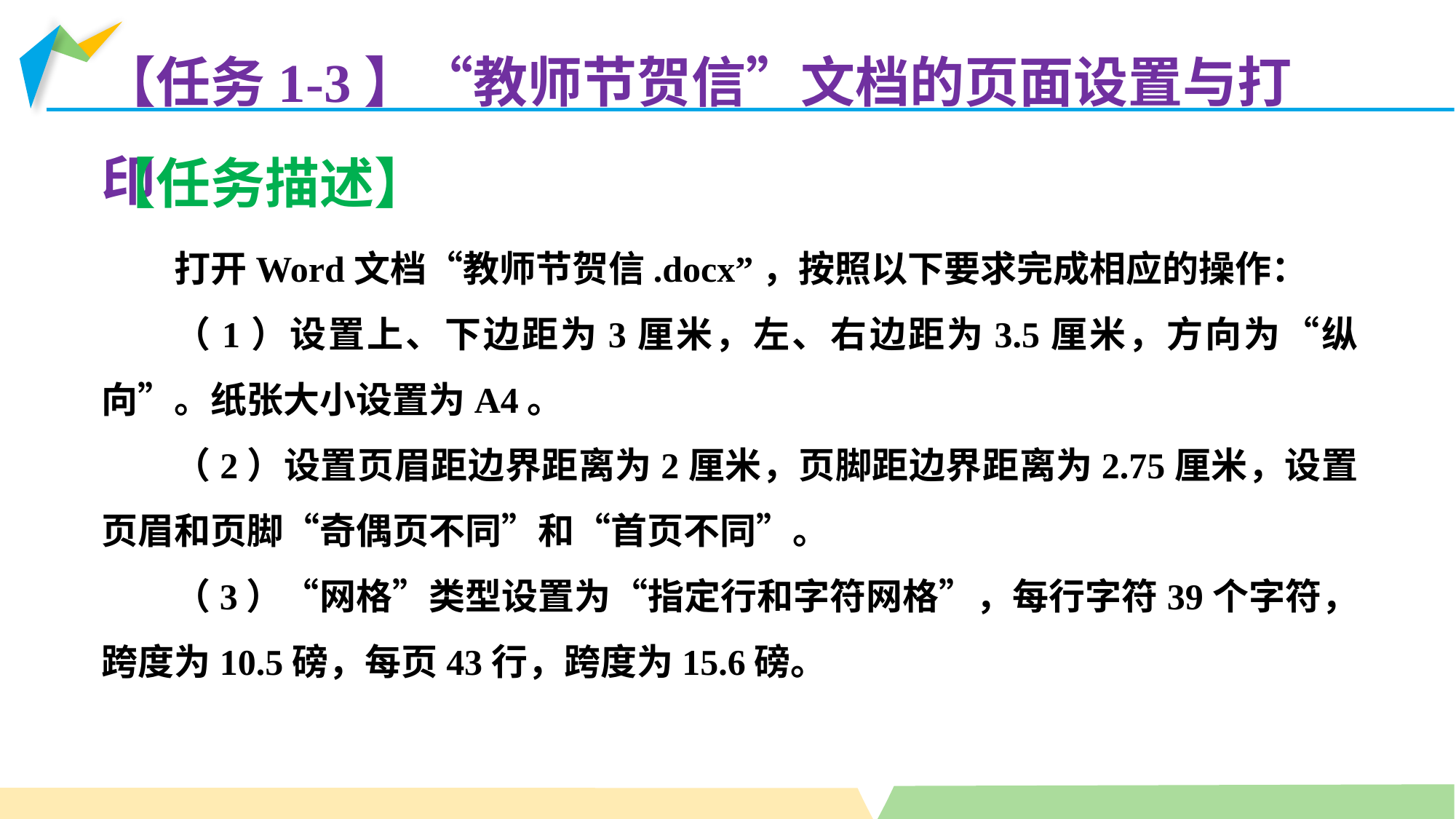

【任务1-3】“教师节贺信”文档的页面设置与打印
【任务描述】
打开Word文档“教师节贺信.docx”，按照以下要求完成相应的操作：
（1）设置上、下边距为3厘米，左、右边距为3.5厘米，方向为“纵向”。纸张大小设置为A4。
（2）设置页眉距边界距离为2厘米，页脚距边界距离为2.75厘米，设置页眉和页脚“奇偶页不同”和“首页不同”。
（3）“网格”类型设置为“指定行和字符网格”，每行字符39个字符，跨度为10.5磅，每页43行，跨度为15.6磅。